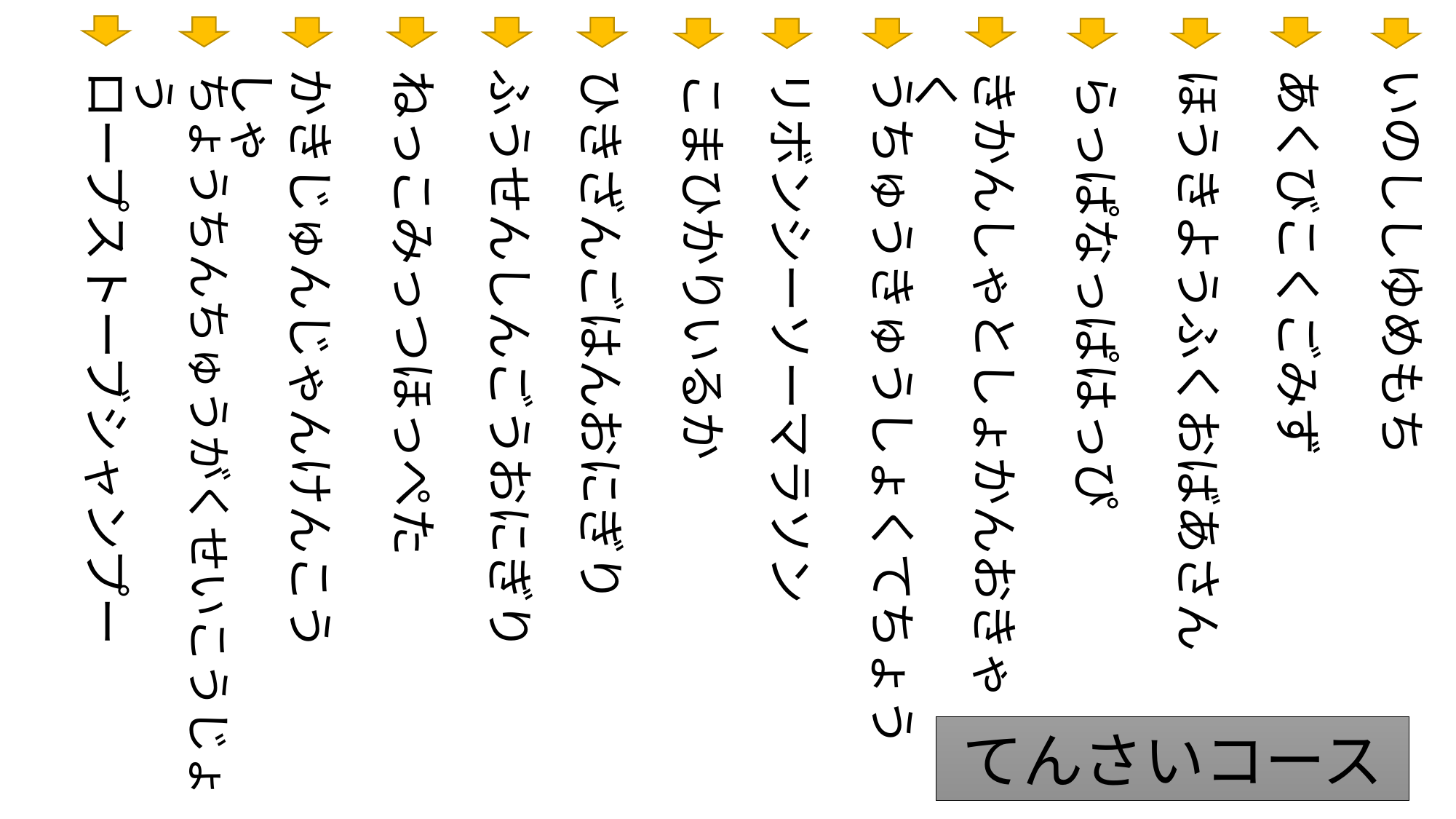

かきじゅんじゃんけんこうしゃ
ふうせんしんごうおにぎり
ひきざんごはんおにぎり
うちゅうきゅうしょくてちょう
きかんしゃとしょかんおきゃく
いのししゆめもち
あくびこくごみず
ほうきようふくおばあさん
リボンシーソーマラソン
ロープストーブシャンプー
ねっこみっつほっぺた
ちょうちんちゅうがくせいこうじょう
こまひかりいるか
らっぱなっぱはっぴ
てんさいコース